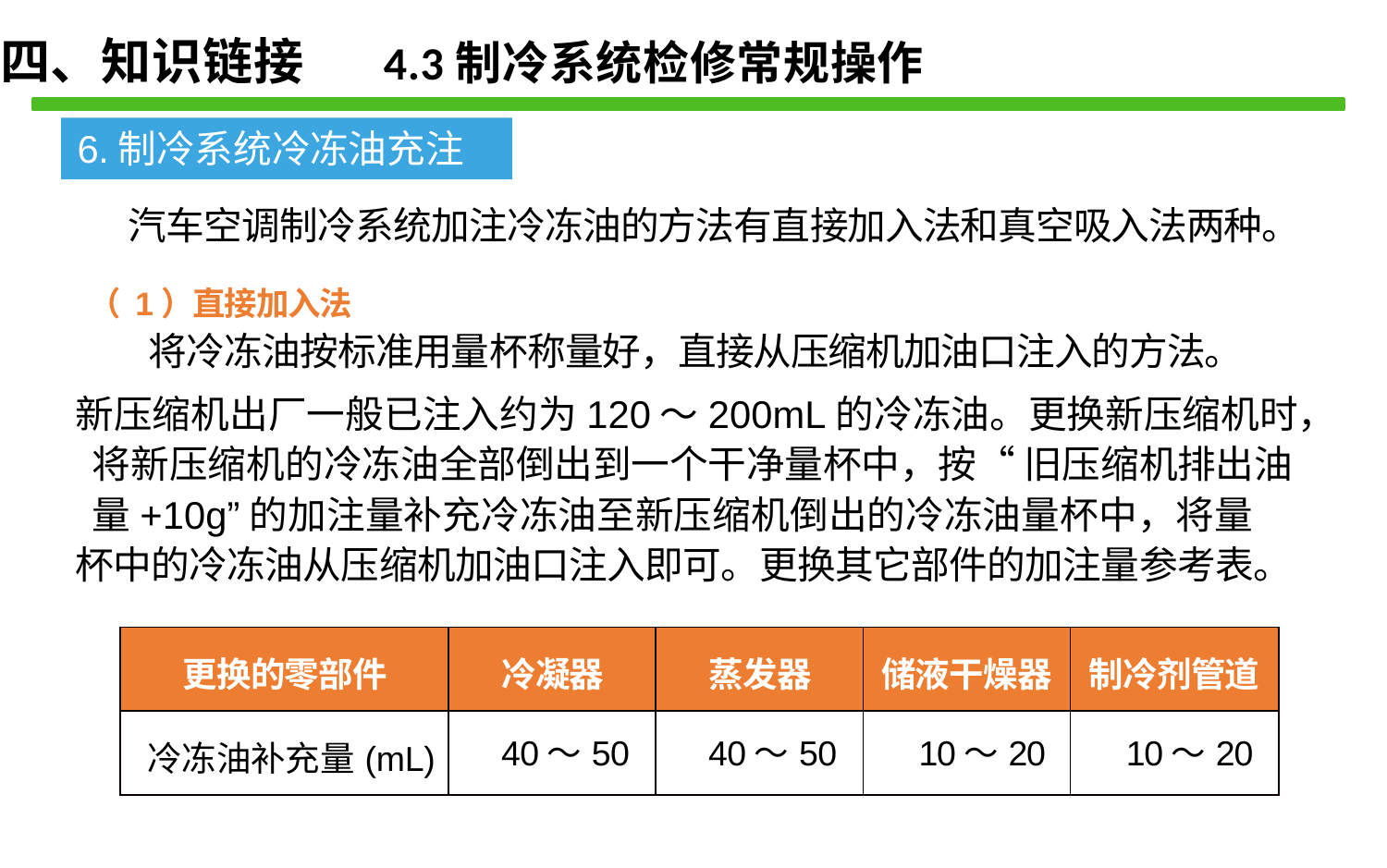

四、知识链接     4.3制冷系统检修常规操作

6.制冷系统冷冻油充注

汽车空调制冷系统加注冷冻油的方法有直接加入法和真空吸入法两种。
（ 1）直接加入法
将冷冻油按标准用量杯称量好，直接从压缩机加油口注入的方法。
新压缩机出厂一般已注入约为120～200mL的冷冻油。更换新压缩机时，  将新压缩机的冷冻油全部倒出到一个干净量杯中，按“ 旧压缩机排出油     量+10g”的加注量补充冷冻油至新压缩机倒出的冷冻油量杯中，将量      杯中的冷冻油从压缩机加油口注入即可。更换其它部件的加注量参考表。
| 更换的零部件 | 冷凝器 | 蒸发器 | 储液干燥器 | 制冷剂管道 |
| --- | --- | --- | --- | --- |
| 冷冻油补充量(mL) | 40～50 | 40～50 | 10～20 | 10～20 |